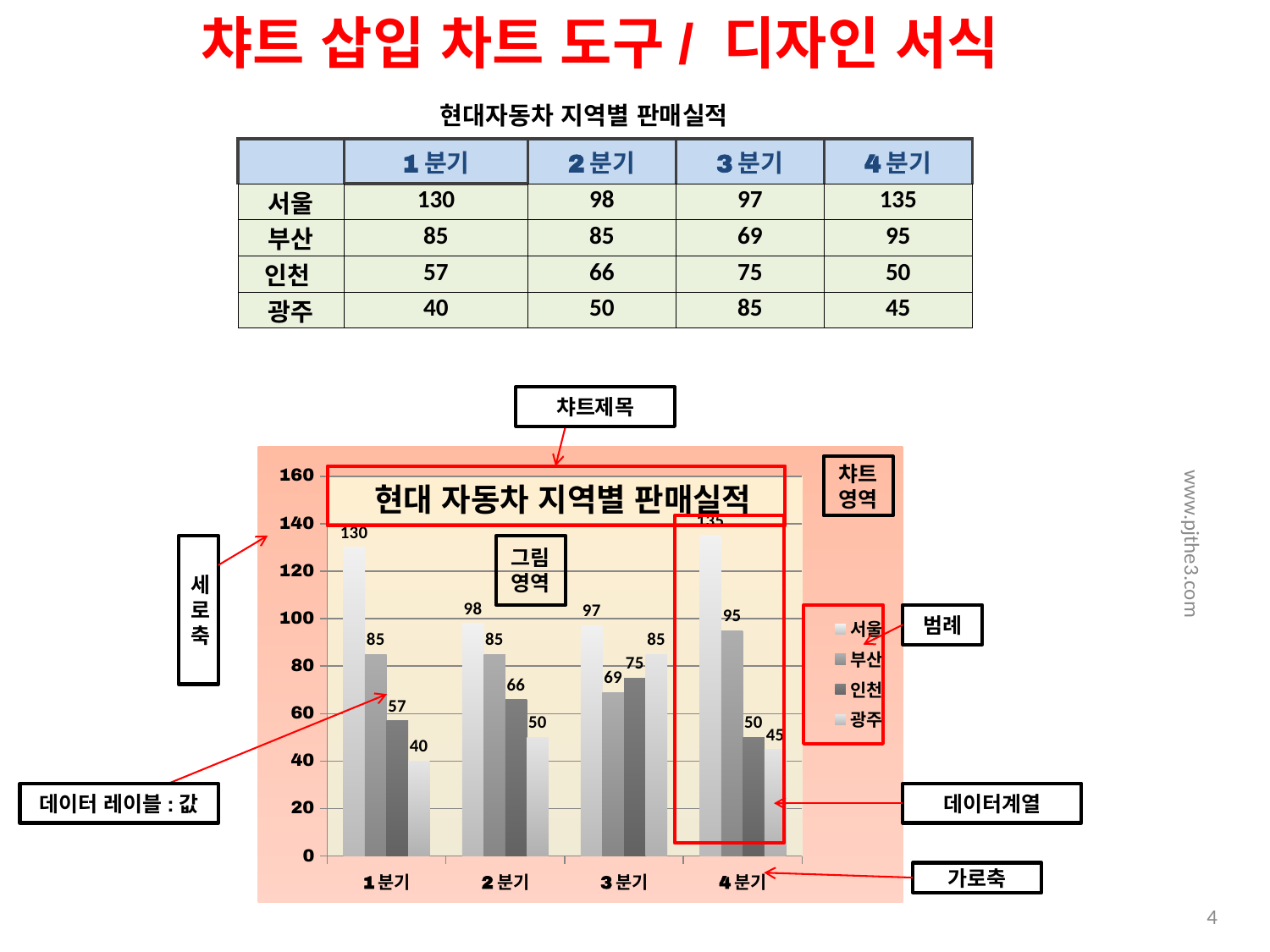

챠트 삽입 차트 도구/ 디자인 서식
|  | 현대자동차 지역별 판매실적 |  |  |  |
| --- | --- | --- | --- | --- |
|  | 1분기 | 2분기 | 3분기 | 4분기 |
| 서울 | 130 | 98 | 97 | 135 |
| 부산 | 85 | 85 | 69 | 95 |
| 인천 | 57 | 66 | 75 | 50 |
| 광주 | 40 | 50 | 85 | 45 |

### Chart

| Category |
|---|
챠트제목

### Chart: 현대 자동차 지역별 판매실적

| Category | 서울 | 부산 | 인천  | 광주 |
|---|---|---|---|---|
| 1분기 | 130.0 | 85.0 | 57.0 | 40.0 |
| 2분기 | 98.0 | 85.0 | 66.0 | 50.0 |
| 3분기 | 97.0 | 69.0 | 75.0 | 85.0 |
| 4분기 | 135.0 | 95.0 | 50.0 | 45.0 |
챠트영역

www.pjthe3.com
세
로
축
그림영역

범례
데이터 레이블:값
데이터계열
가로축
4